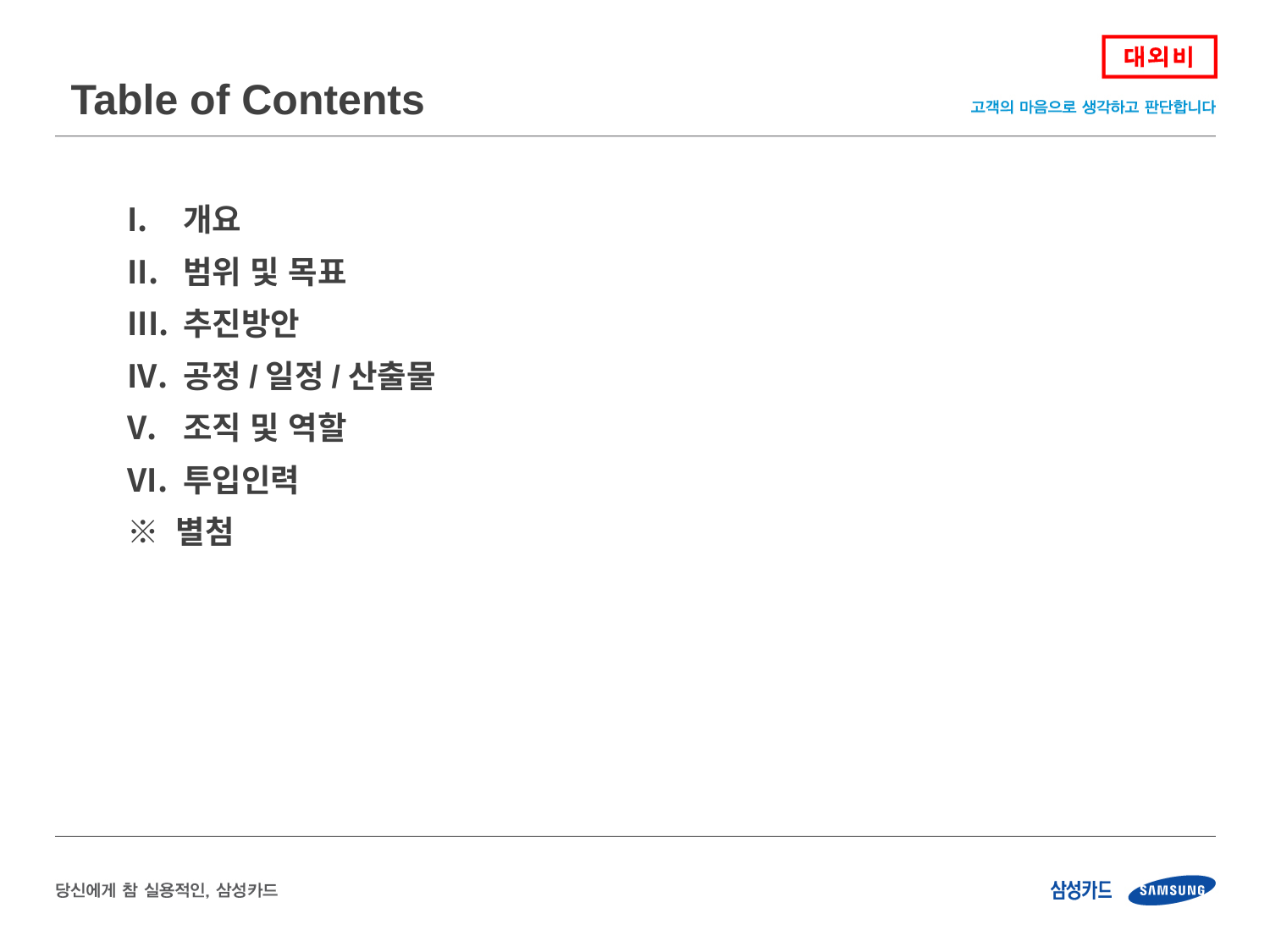

Table of Contents
개요
범위 및 목표
추진방안
공정/일정/산출물
조직 및 역할
투입인력
※ 별첨